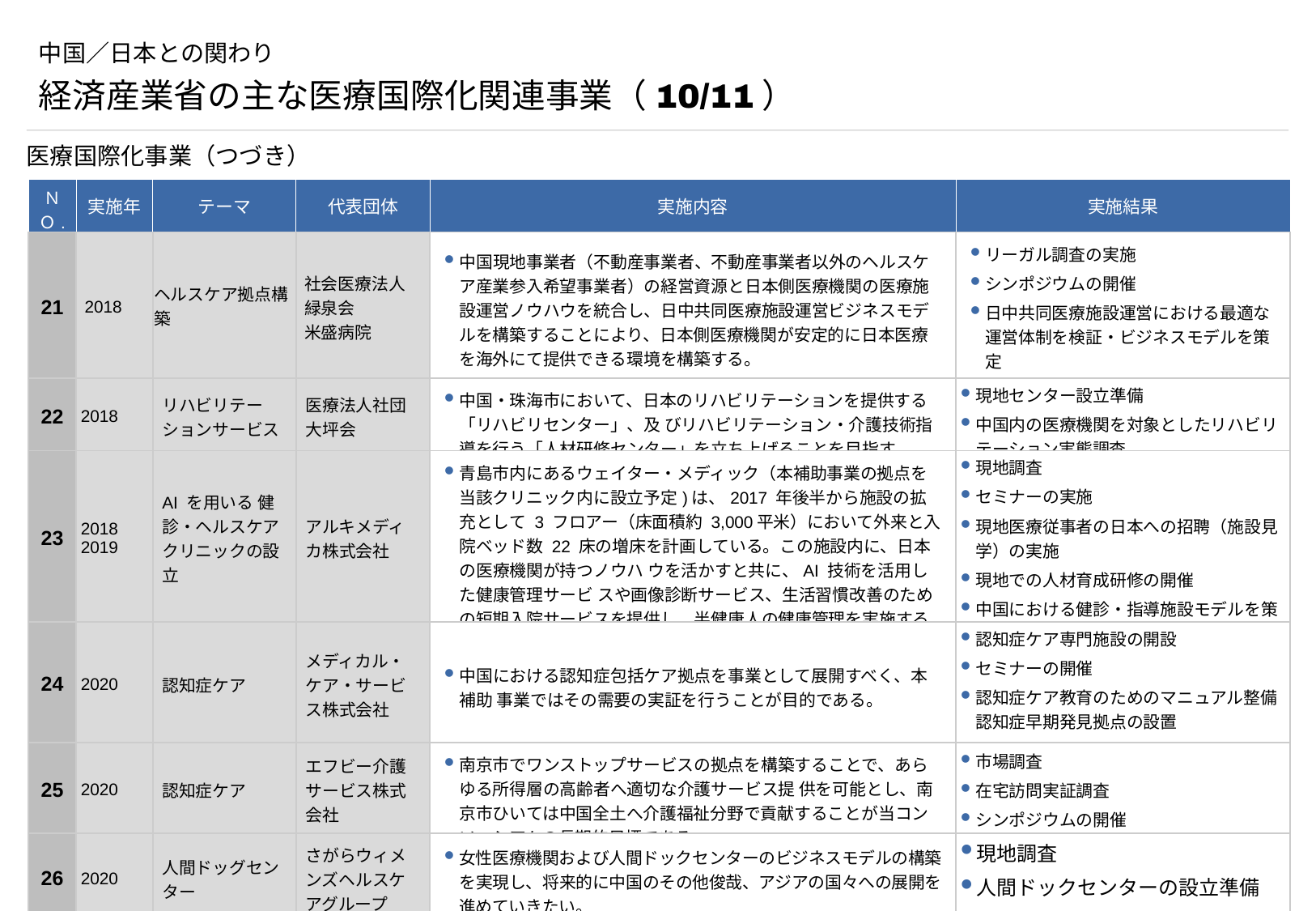

# 中国／日本との関わり
経済産業省の主な医療国際化関連事業（10/11）
医療国際化事業（つづき）
| ＮＯ. | 実施年 | テーマ | 代表団体 | 実施内容 | 実施結果 |
| --- | --- | --- | --- | --- | --- |
| 21 | 2018 | ヘルスケア拠点構築 | 社会医療法人緑泉会 米盛病院 | 中国現地事業者（不動産事業者、不動産事業者以外のヘルスケア産業参入希望事業者）の経営資源と日本側医療機関の医療施設運営ノウハウを統合し、日中共同医療施設運営ビジネスモデルを構築することにより、日本側医療機関が安定的に日本医療を海外にて提供できる環境を構築する。 | リーガル調査の実施 シンポジウムの開催 日中共同医療施設運営における最適な運営体制を検証・ビジネスモデルを策定 |
| 22 | 2018 | リハビリテーションサービス | 医療法人社団大坪会 | 中国・珠海市において、日本のリハビリテーションを提供する「リハビリセンター」、及 びリハビリテーション・介護技術指導を行う「人材研修センター」を立ち上げることを目指す。 | 現地センター設立準備 中国内の医療機関を対象としたリハビリテーション実態調査 |
| 23 | 2018 2019 | AI を用いる 健診・ヘルスケアクリニックの設立 | アルキメディカ株式会社 | 青島市内にあるウェイター・メディック（本補助事業の拠点を当該クリニック内に設立予定)は、2017 年後半から施設の拡充として 3 フロアー（床面積約 3,000平米）において外来と入院ベッド数 22 床の増床を計画している。この施設内に、日本の医療機関が持つノウハ ウを活かすと共に、AI 技術を活用した健康管理サービ スや画像診断サービス、生活習慣改善のための短期入院サービスを提供し、半健康人の健康管理を実施する健康管理センターを医療拠点として構築する。 | 現地調査 セミナーの実施 現地医療従事者の日本への招聘（施設見学）の実施 現地での人材育成研修の開催 中国における健診・指導施設モデルを策定・準備 |
| 24 | 2020 | 認知症ケア | メディカル・ケア・サービス株式会社 | 中国における認知症包括ケア拠点を事業として展開すべく、本補助 事業ではその需要の実証を行うことが目的である。 | 認知症ケア専門施設の開設 セミナーの開催 認知症ケア教育のためのマニュアル整備認知症早期発見拠点の設置 フォーラムの開催 |
| 25 | 2020 | 認知症ケア | エフビー介護サービス株式会社 | 南京市でワンストップサービスの拠点を構築することで、あらゆる所得層の高齢者へ適切な介護サービス提 供を可能とし、南京市ひいては中国全土へ介護福祉分野で貢献することが当コンソーシアムの長期的目標である。 | 市場調査 在宅訪問実証調査 シンポジウムの開催 |
| 26 | 2020 | 人間ドッグセンター | さがらウィメンズヘルスケアグループ | 女性医療機関および人間ドックセンターのビジネスモデルの構築を実現し、将来的に中国のその他俊哉、アジアの国々への展開を進めていきたい。 | 現地調査 人間ドックセンターの設立準備 |
（出所） 経済産業省ホームページ